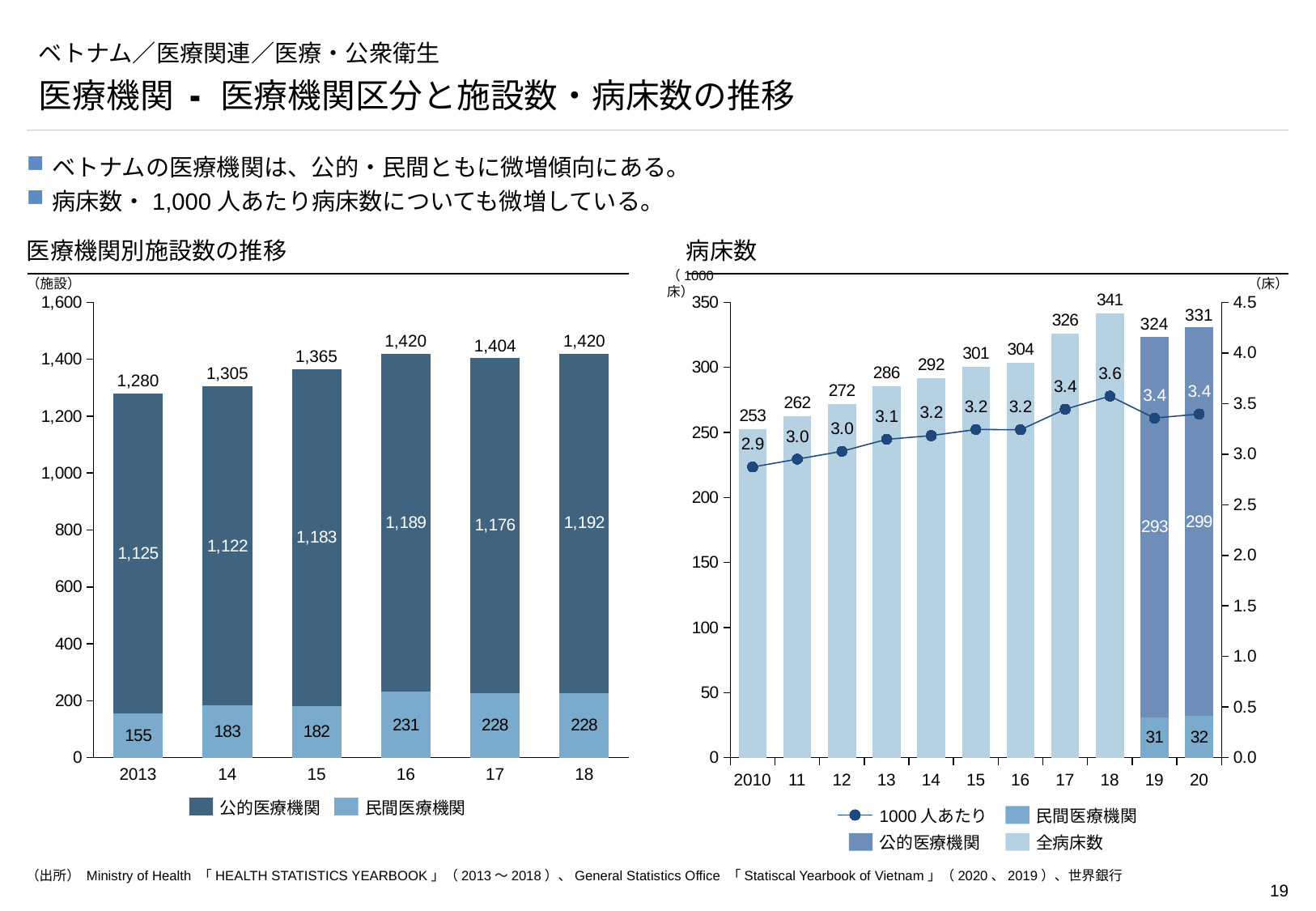

# ベトナム／医療関連／医療・公衆衛生
医療機関 - 医療機関区分と施設数・病床数の推移
ベトナムの医療機関は、公的・民間ともに微増傾向にある。
病床数・1,000人あたり病床数についても微増している。
医療機関別施設数の推移
病床数
（施設）
（1000床）
（床）

### Chart

| Category |  |  |  |
|---|---|---|---|

### Chart

| Category |  |  |
|---|---|---|
331
324
1,420
1,420
1,404
1,365
1,305
1,280
2013
14
15
16
17
18
2010
11
12
13
14
15
16
17
18
19
20
公的医療機関
民間医療機関

1000人あたり
民間医療機関

公的医療機関
全病床数

（出所） Ministry of Health 「HEALTH STATISTICS YEARBOOK」（2013～2018）、General Statistics Office 「Statiscal Yearbook of Vietnam」（2020、2019）、世界銀行